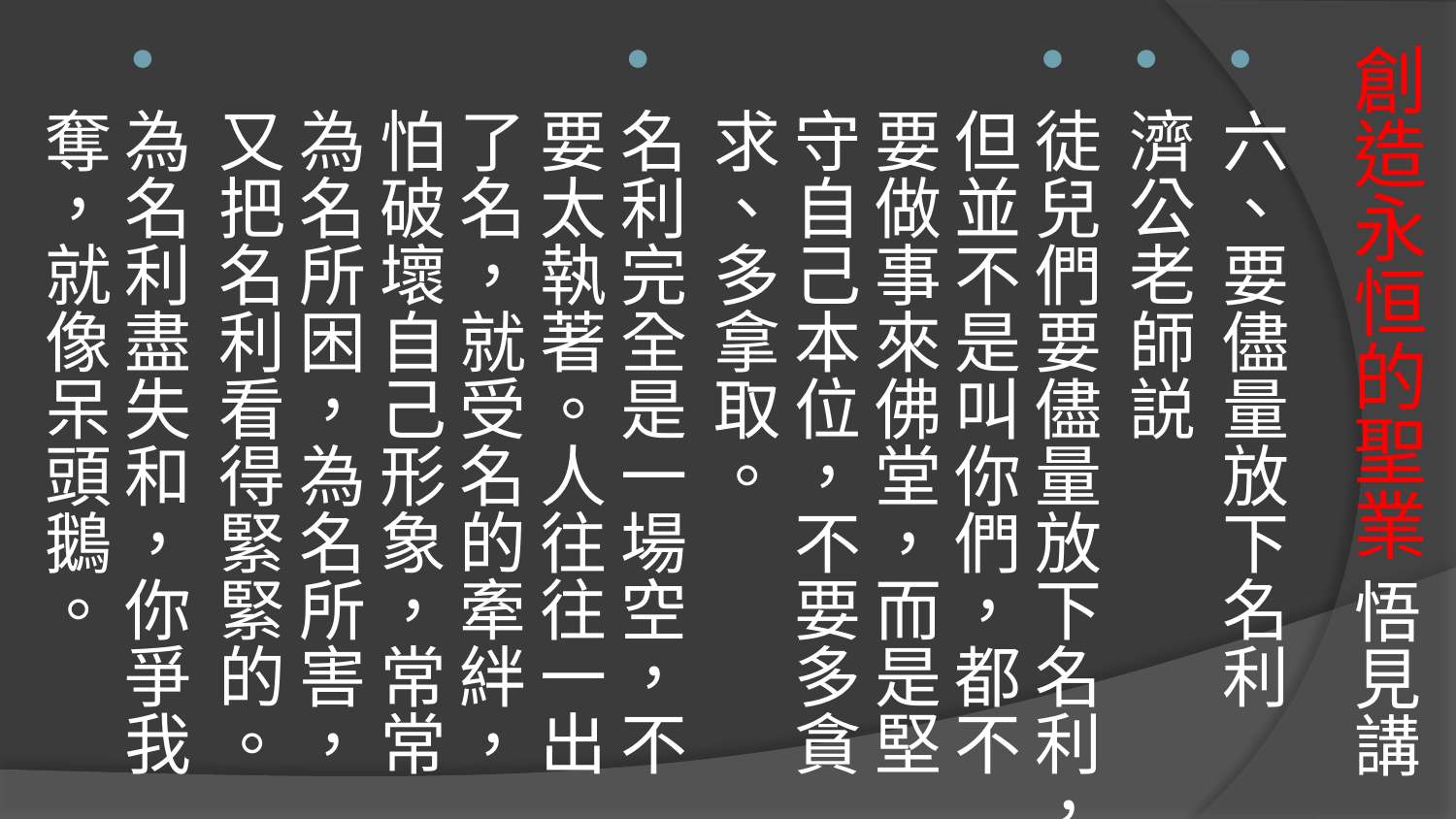

六、要儘量放下名利
濟公老師説
徒兒們要儘量放下名利，但並不是叫你們，都不要做事來佛堂，而是堅守自己本位，不要多貪求、多拿取。
名利完全是一場空，不要太執著。人往往一出了名，就受名的牽絆，怕破壞自己形象，常常為名所困，為名所害，又把名利看得緊緊的。
為名利盡失和，你爭我奪，就像呆頭鵝。
# 創造永恒的聖業 悟見講